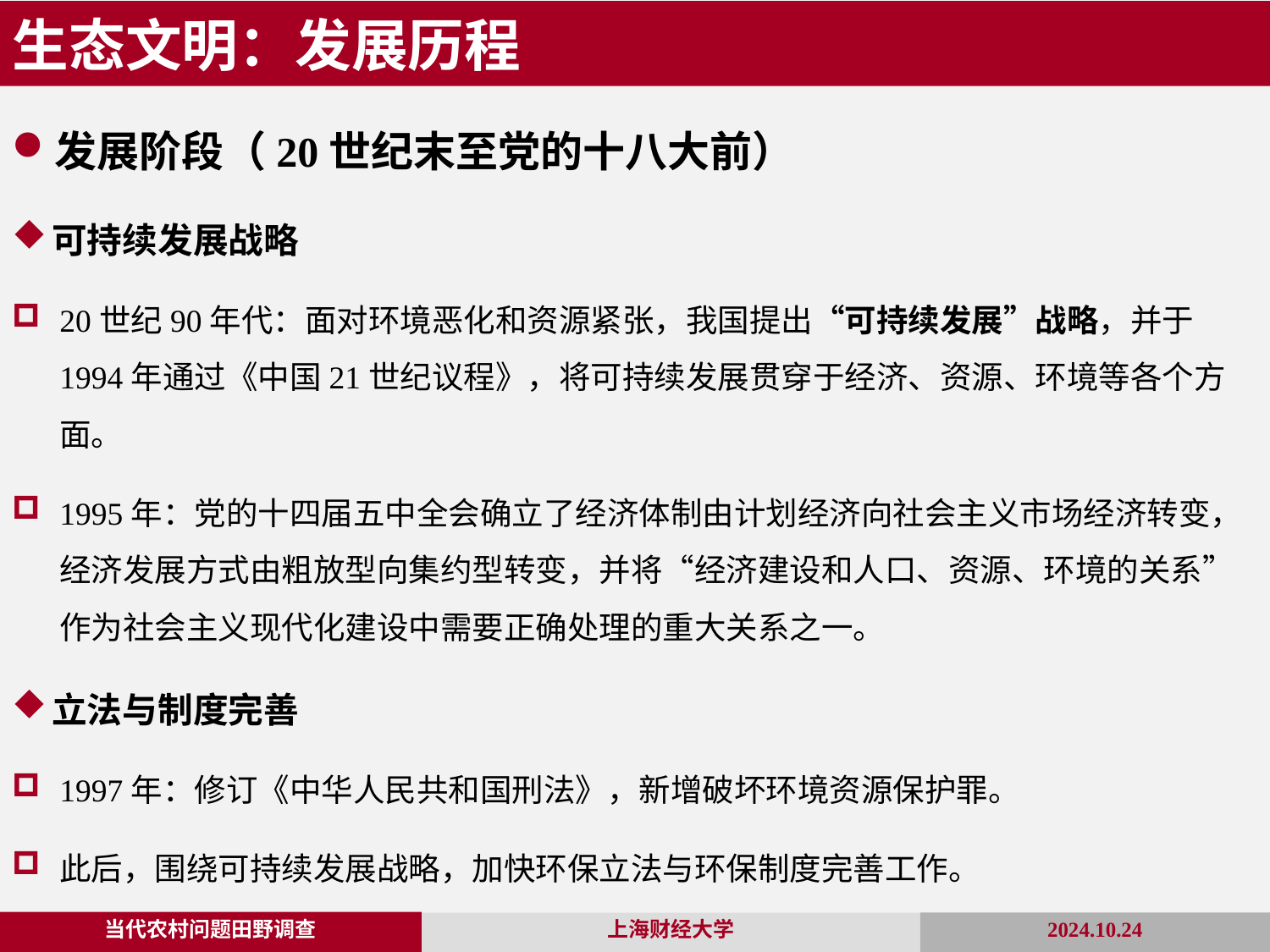

生态文明：发展历程
发展阶段（20世纪末至党的十八大前）
可持续发展战略
20世纪90年代：面对环境恶化和资源紧张，我国提出“可持续发展”战略，并于1994年通过《中国21世纪议程》，将可持续发展贯穿于经济、资源、环境等各个方面。
1995年：党的十四届五中全会确立了经济体制由计划经济向社会主义市场经济转变，经济发展方式由粗放型向集约型转变，并将“经济建设和人口、资源、环境的关系”作为社会主义现代化建设中需要正确处理的重大关系之一。
立法与制度完善
1997年：修订《中华人民共和国刑法》，新增破坏环境资源保护罪。
此后，围绕可持续发展战略，加快环保立法与环保制度完善工作。
当代农村问题田野调查
2024.10.24
上海财经大学